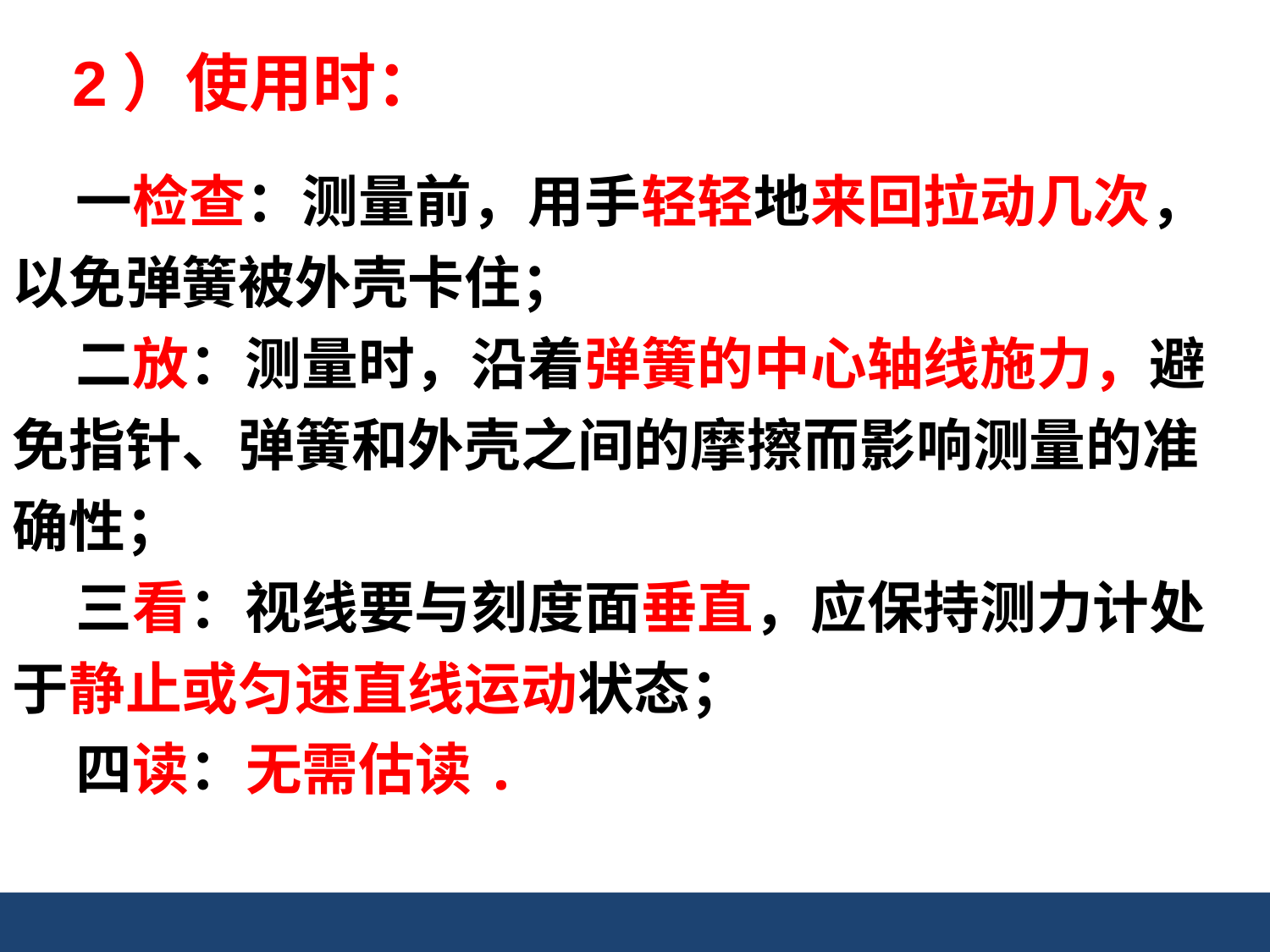

2）使用时：
一检查：测量前，用手轻轻地来回拉动几次，以免弹簧被外壳卡住；
二放：测量时，沿着弹簧的中心轴线施力，避免指针、弹簧和外壳之间的摩擦而影响测量的准确性；
三看：视线要与刻度面垂直，应保持测力计处于静止或匀速直线运动状态；
四读：无需估读.